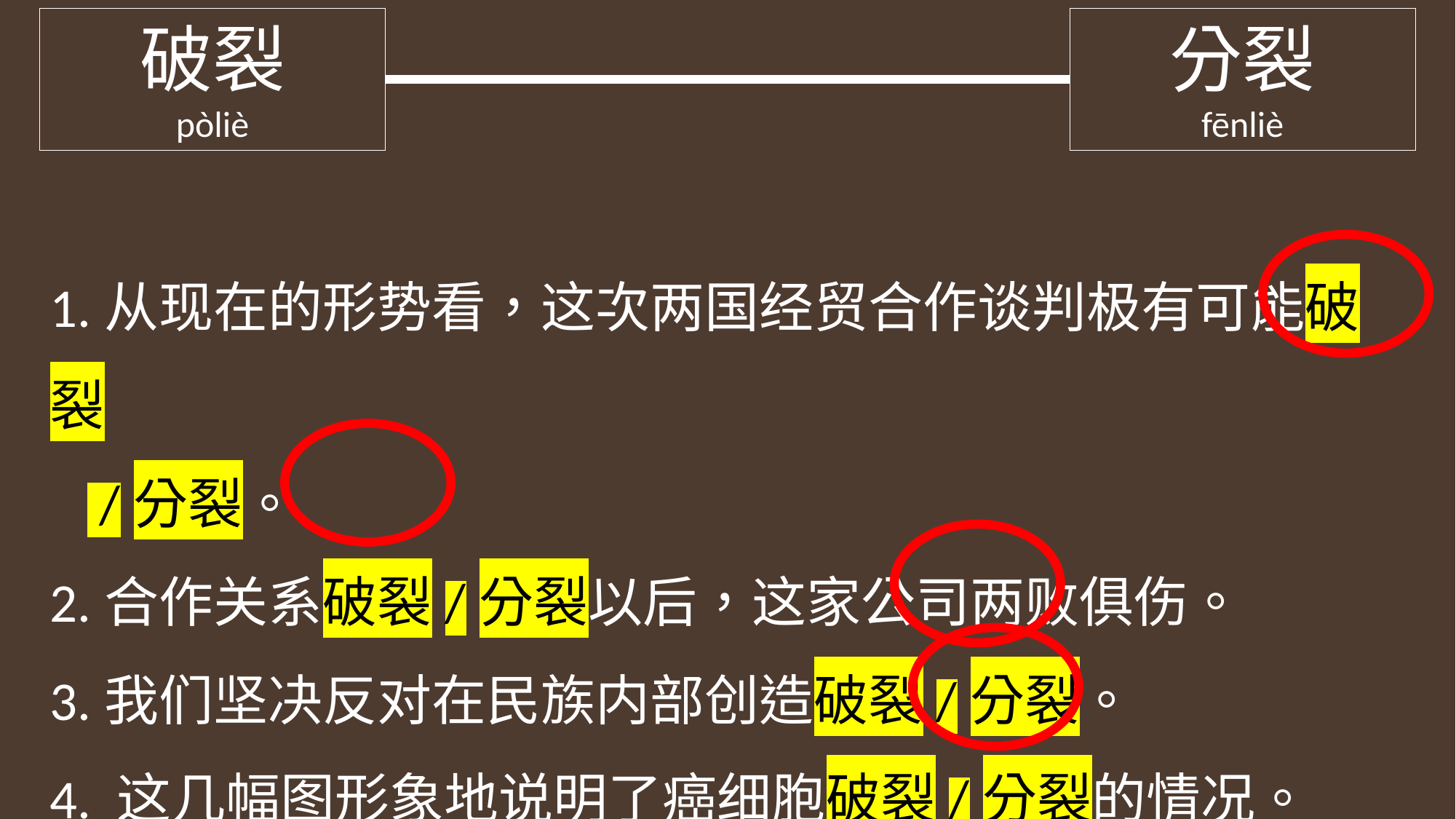

破裂
pòliè
分裂
fēnliè
|  |
| --- |
1.从现在的形势看，这次两国经贸合作谈判极有可能破裂
    /分裂。
2.合作关系破裂/分裂以后，这家公司两败俱伤。
3.我们坚决反对在民族内部创造破裂/分裂。
4. 这几幅图形象地说明了癌细胞破裂/分裂的情况。